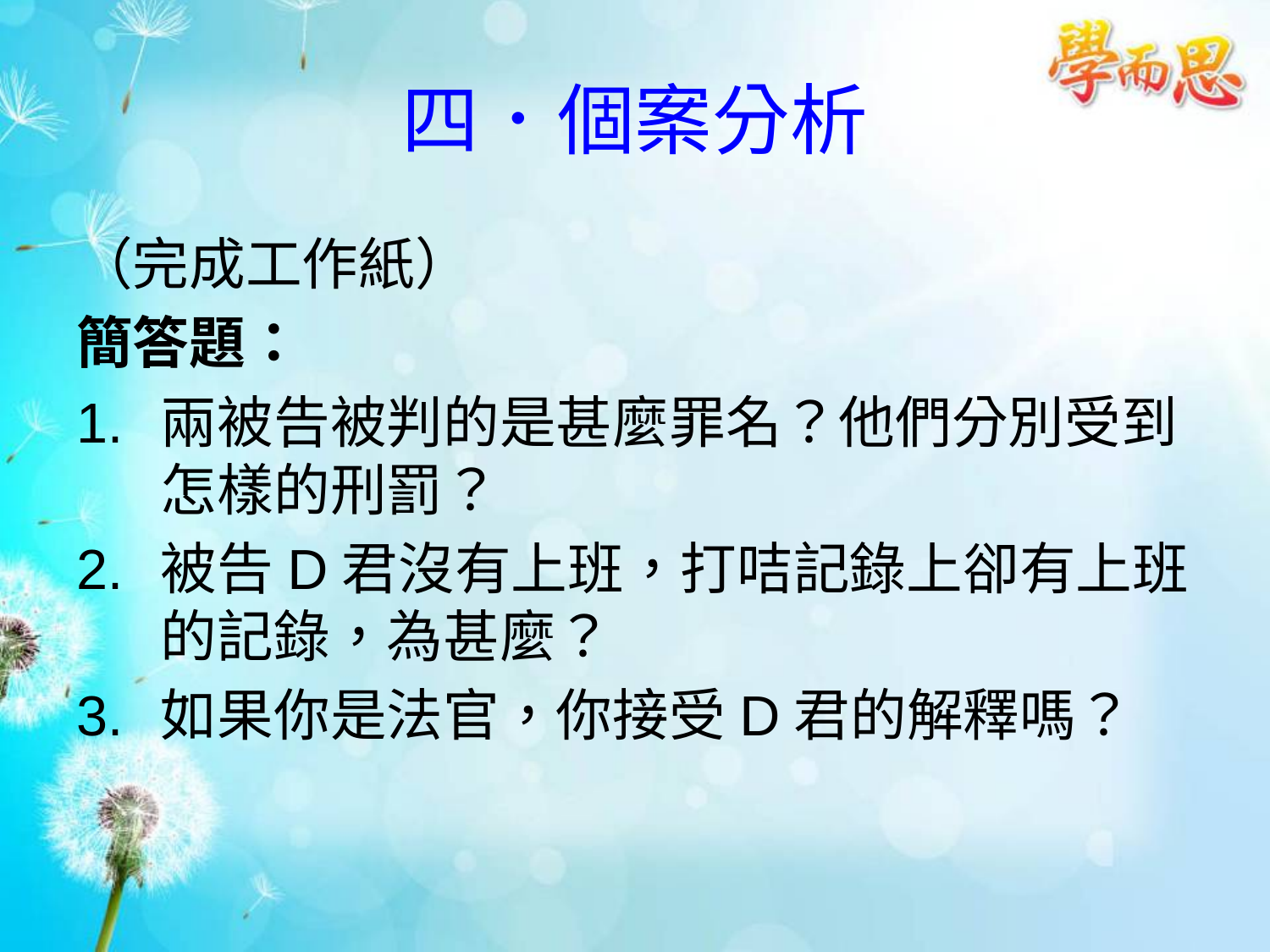

# 四．個案分析
（完成工作紙）
簡答題：
兩被告被判的是甚麼罪名？他們分別受到怎樣的刑罰？
被告D君沒有上班，打咭記錄上卻有上班的記錄，為甚麼？
如果你是法官，你接受D君的解釋嗎？